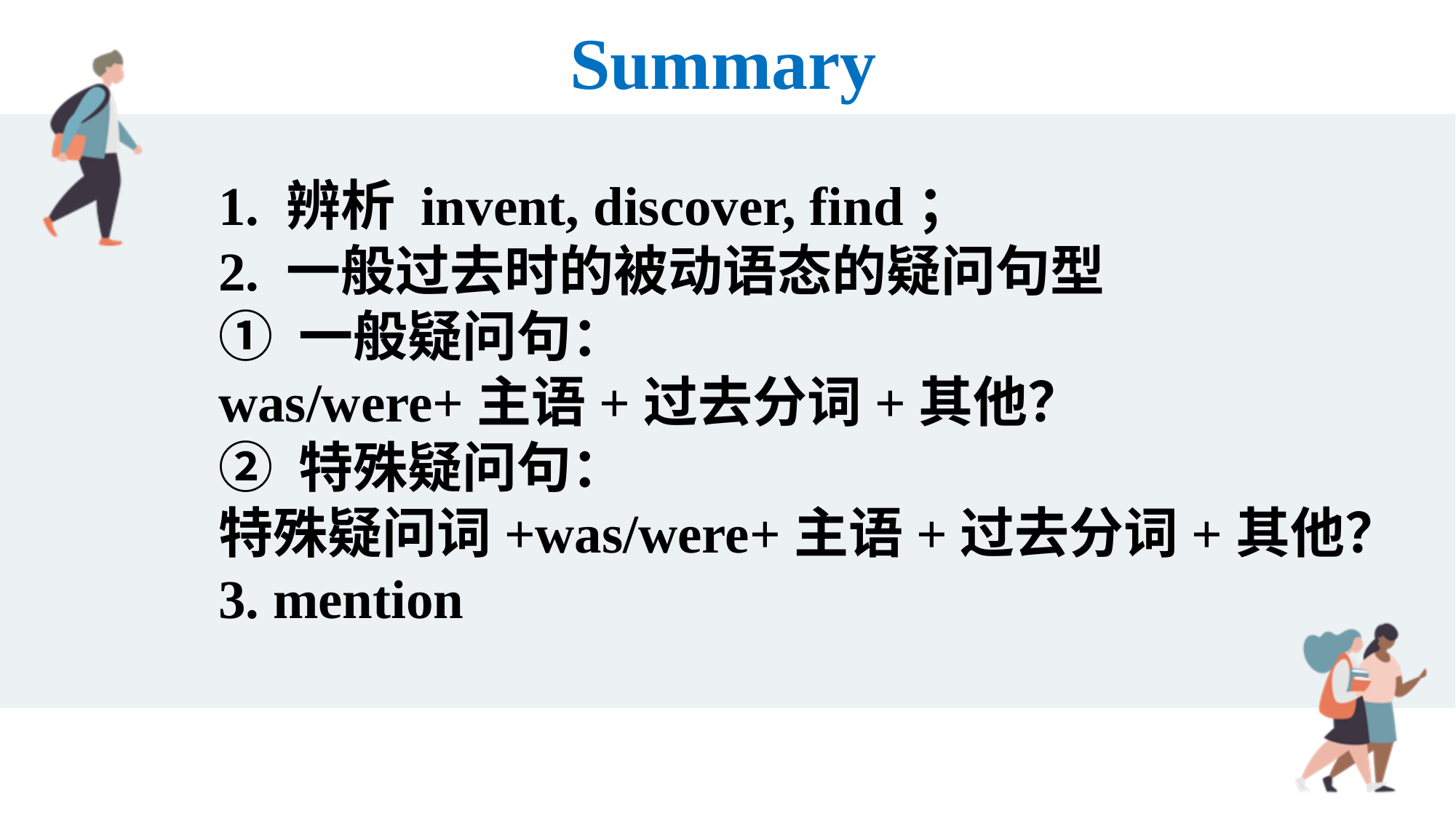

Summary
1. 辨析 invent, discover, find；
2. 一般过去时的被动语态的疑问句型
① 一般疑问句：
was/were+主语+过去分词+其他？
② 特殊疑问句：
特殊疑问词+was/were+主语+过去分词+其他？
3. mention